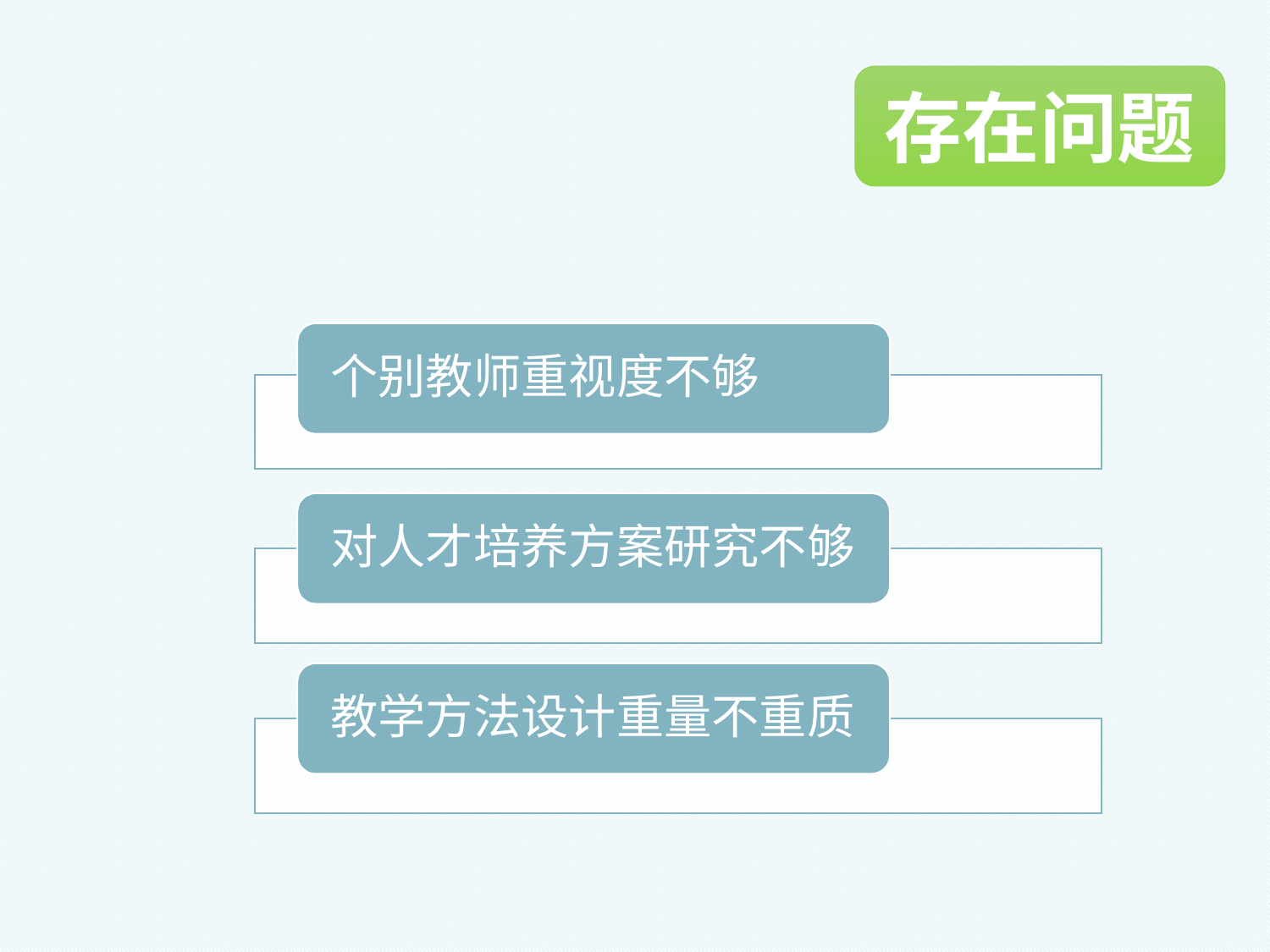

存在问题
个别教师重视度不够
对人才培养方案研究不够
教学方法设计重量不重质